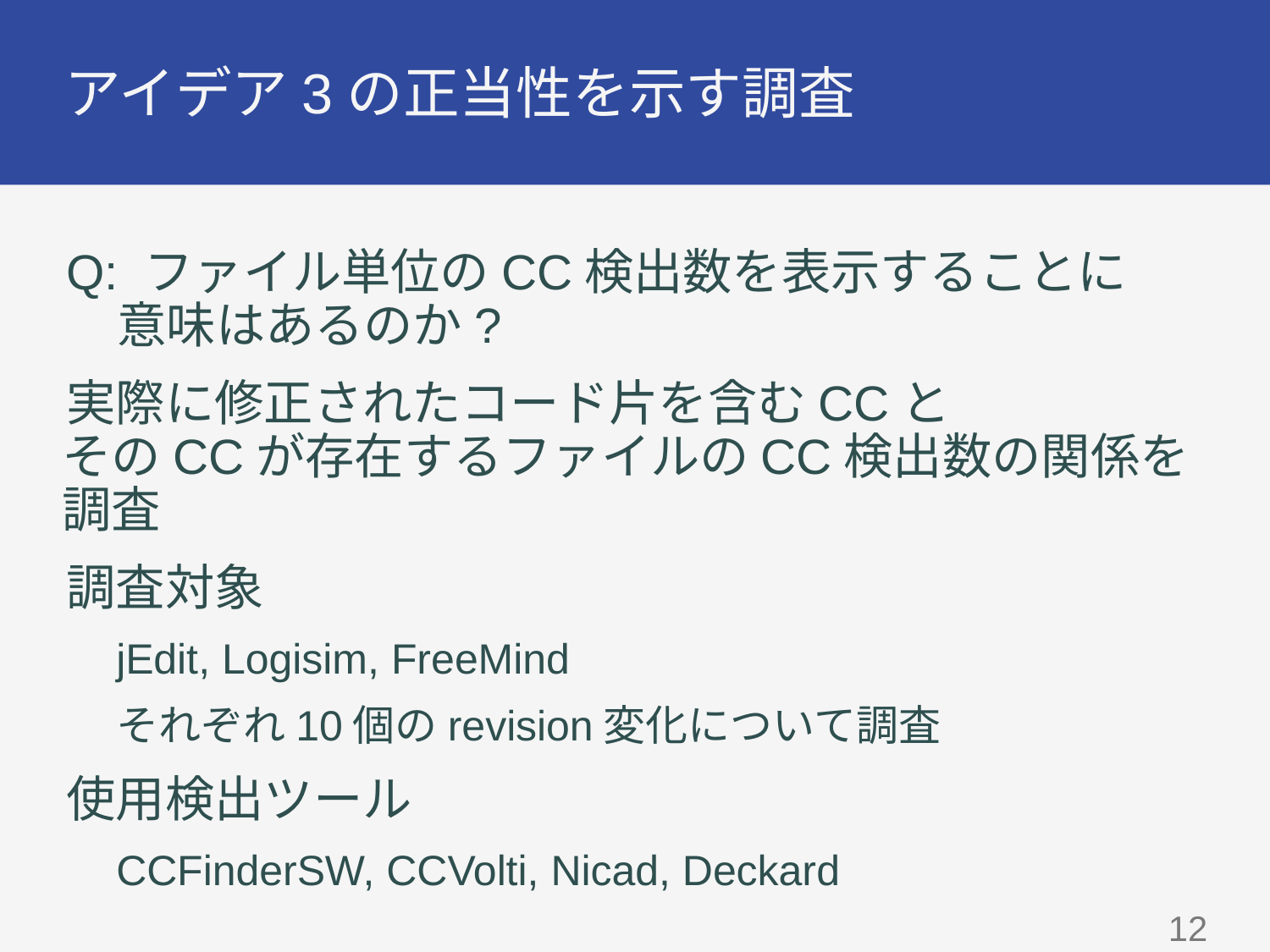

# アイデア3の正当性を示す調査
Q: ファイル単位のCC検出数を表示することに
     意味はあるのか?
実際に修正されたコード片を含むCCと
そのCCが存在するファイルのCC検出数の関係を調査
調査対象
jEdit, Logisim, FreeMind
それぞれ10個のrevision変化について調査
使用検出ツール
CCFinderSW, CCVolti, Nicad, Deckard
12